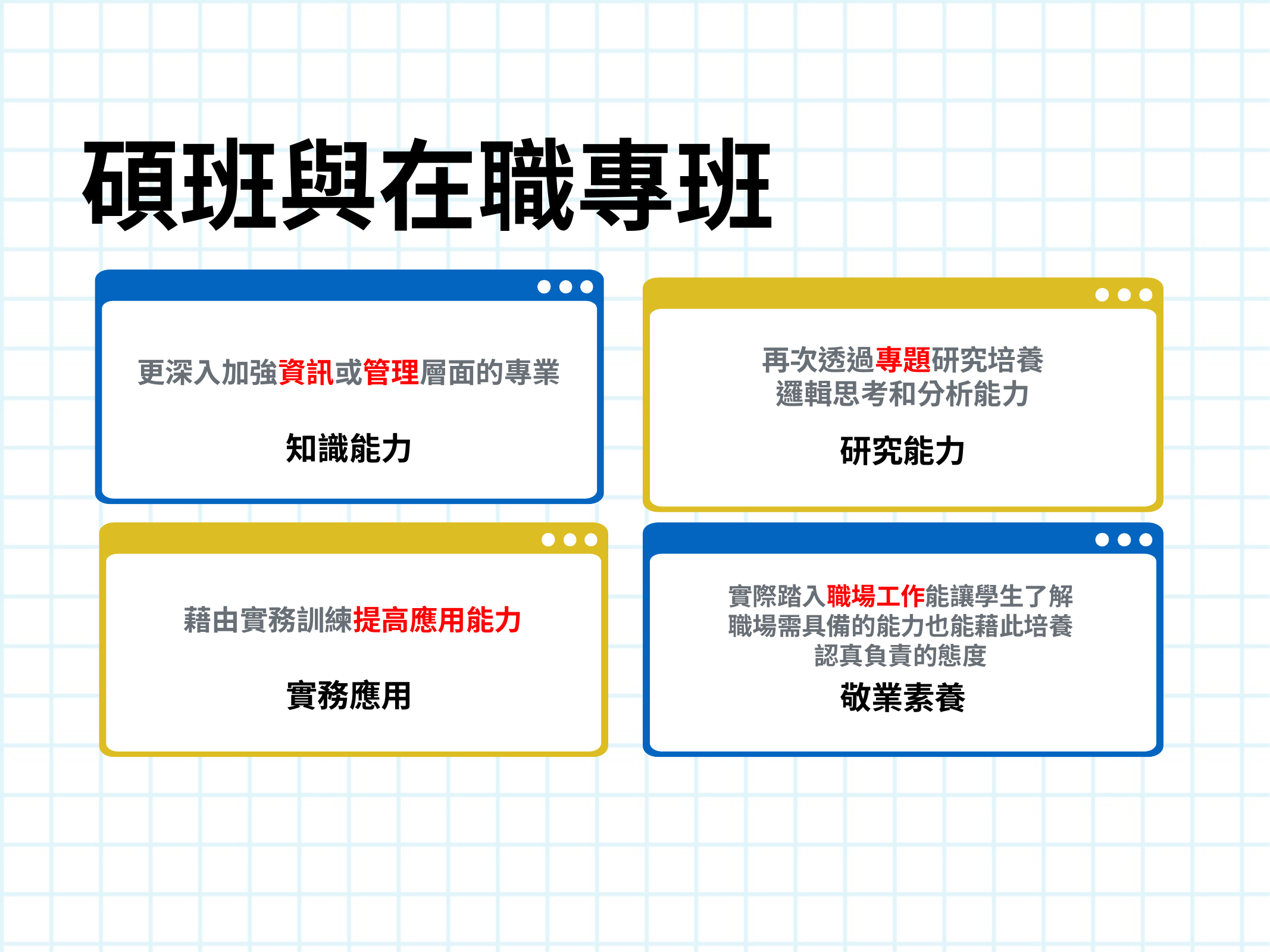

# 碩班與在職專班

再次透過專題研究培養邏輯思考和分析能力
更深入加強資訊或管理層面的專業
知識能力
研究能力

實際踏入職場工作能讓學生了解職場需具備的能力也能藉此培養認真負責的態度
藉由實務訓練提高應用能力
實務應用
敬業素養